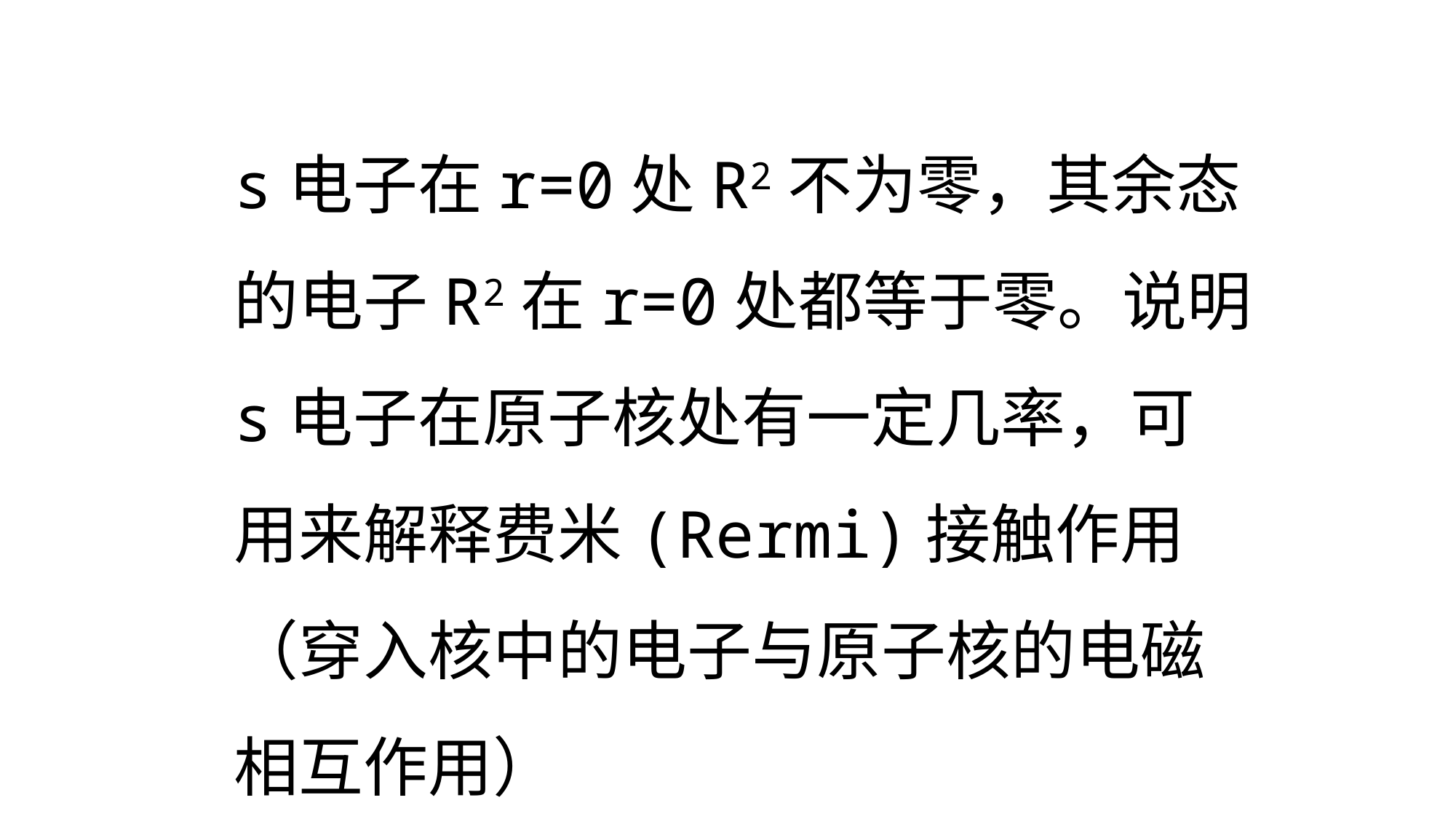

s电子在r=0处R2不为零，其余态的电子R2在r=0处都等于零。说明s电子在原子核处有一定几率，可用来解释费米(Rermi)接触作用（穿入核中的电子与原子核的电磁相互作用）